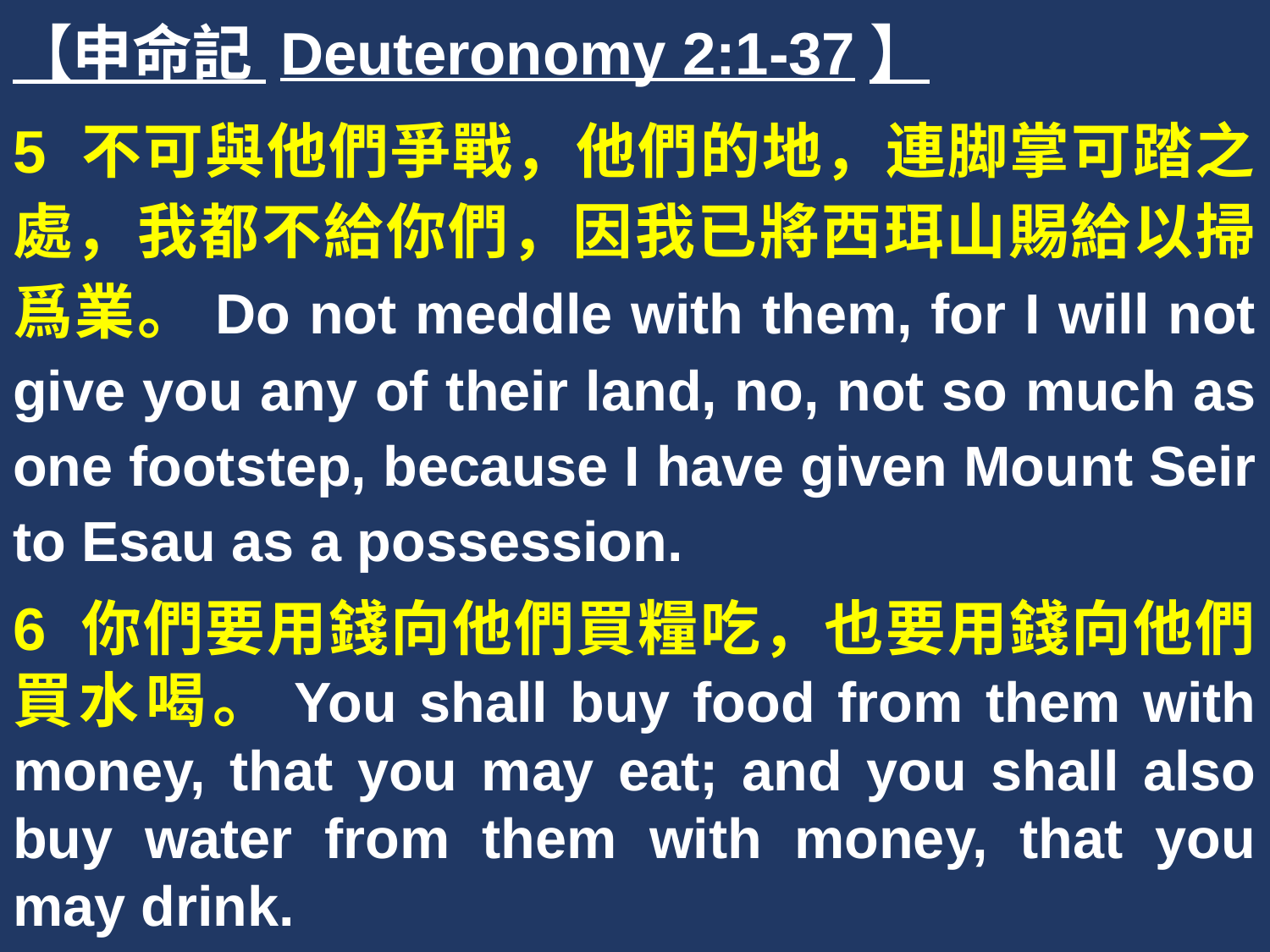

【申命記 Deuteronomy 2:1-37】
5 不可與他們爭戰，他們的地，連脚掌可踏之處，我都不給你們，因我已將西珥山賜給以掃爲業。Do not meddle with them, for I will not give you any of their land, no, not so much as one footstep, because I have given Mount Seir to Esau as a possession.
6 你們要用錢向他們買糧吃，也要用錢向他們買水喝。You shall buy food from them with money, that you may eat; and you shall also buy water from them with money, that you may drink.